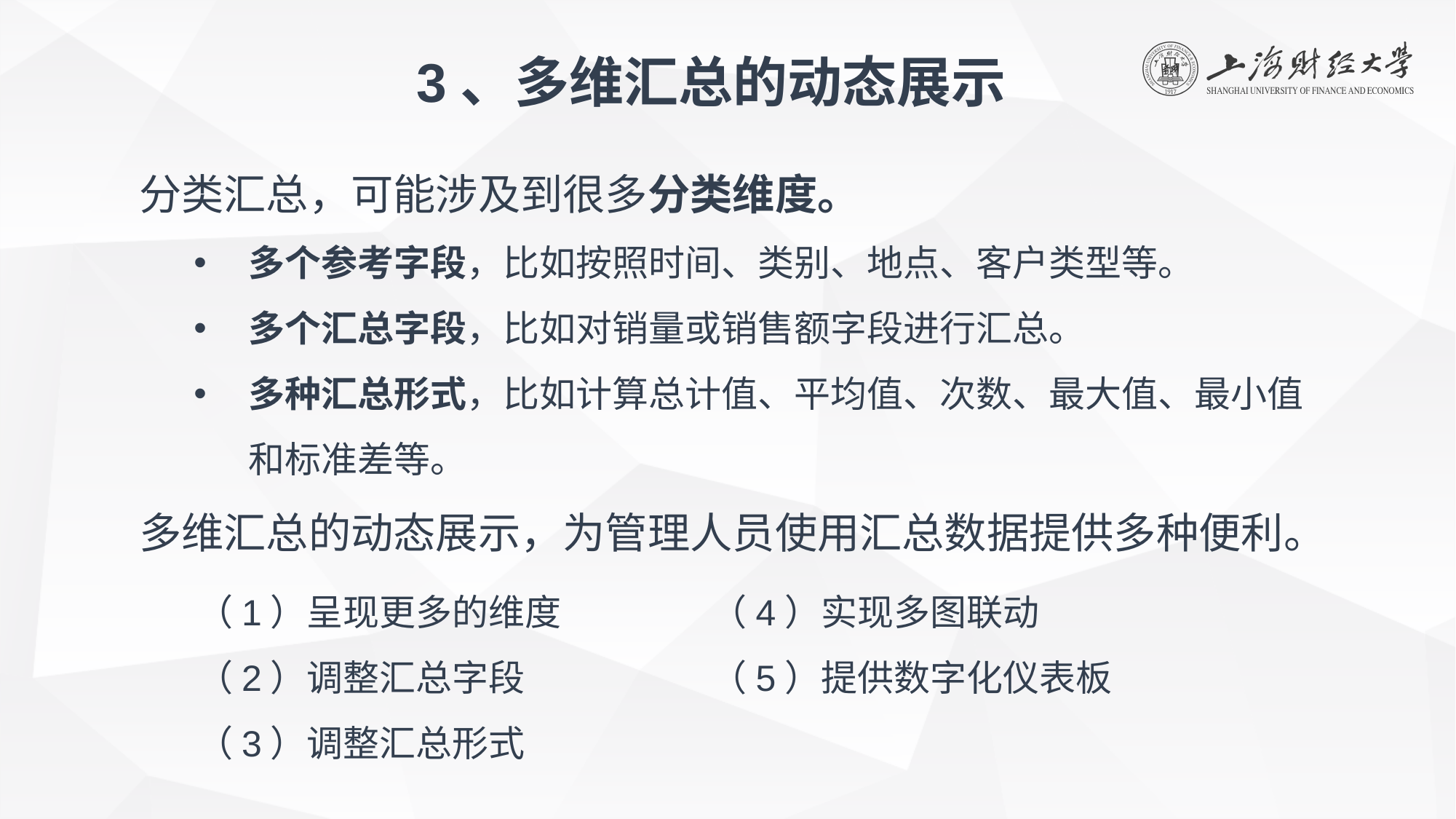

3、多维汇总的动态展示
分类汇总，可能涉及到很多分类维度。
多个参考字段，比如按照时间、类别、地点、客户类型等。
多个汇总字段，比如对销量或销售额字段进行汇总。
多种汇总形式，比如计算总计值、平均值、次数、最大值、最小值和标准差等。
多维汇总的动态展示，为管理人员使用汇总数据提供多种便利。
（1）呈现更多的维度
（2）调整汇总字段
（3）调整汇总形式
（4）实现多图联动
（5）提供数字化仪表板